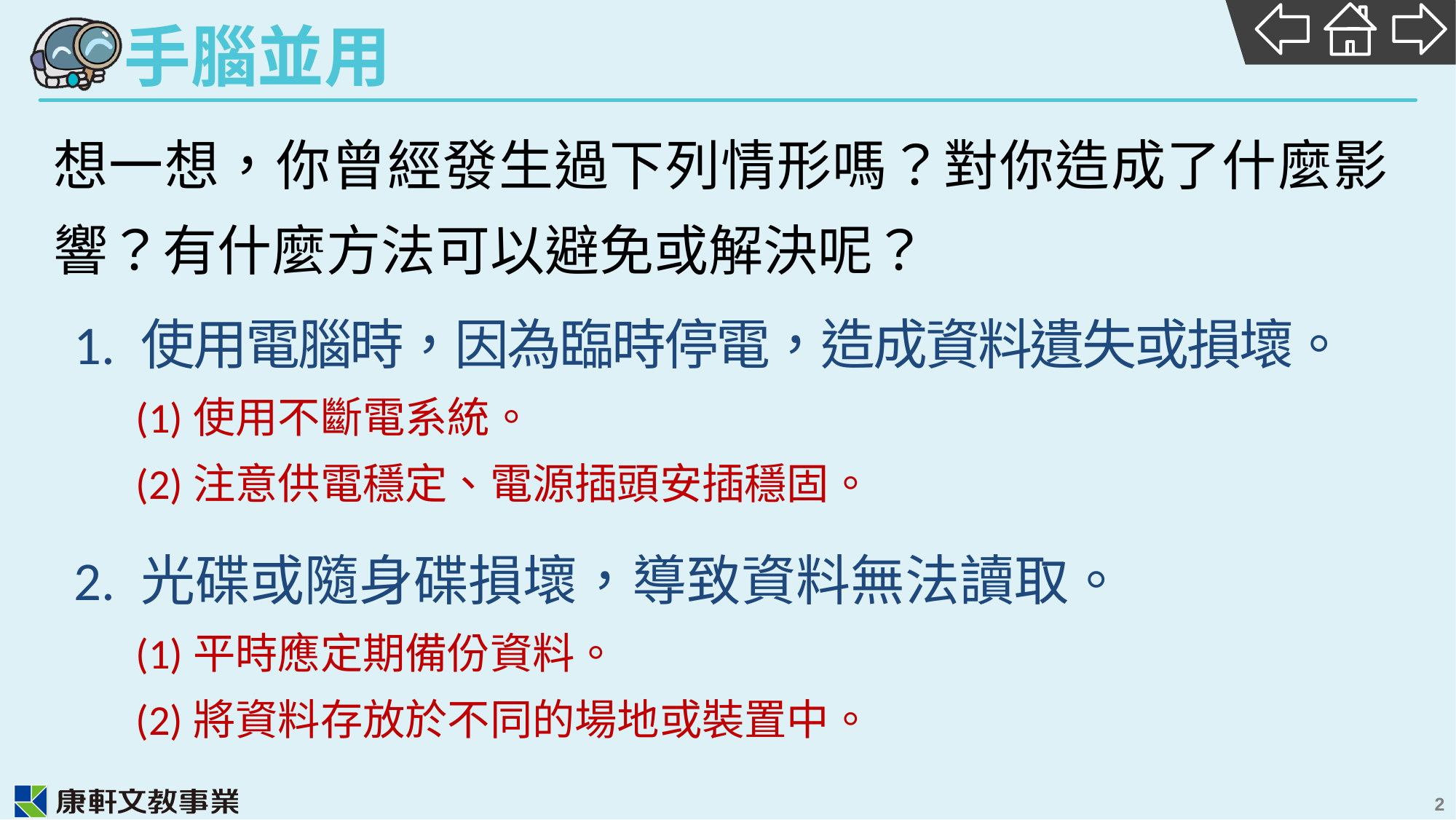

想一想，你曾經發生過下列情形嗎？對你造成了什麼影響？有什麼方法可以避免或解決呢？
 1. 使用電腦時，因為臨時停電，造成資料遺失或損壞。
(1)使用不斷電系統。
(2)注意供電穩定、電源插頭安插穩固。
 2. 光碟或隨身碟損壞，導致資料無法讀取。
(1)平時應定期備份資料。
(2)將資料存放於不同的場地或裝置中。

2